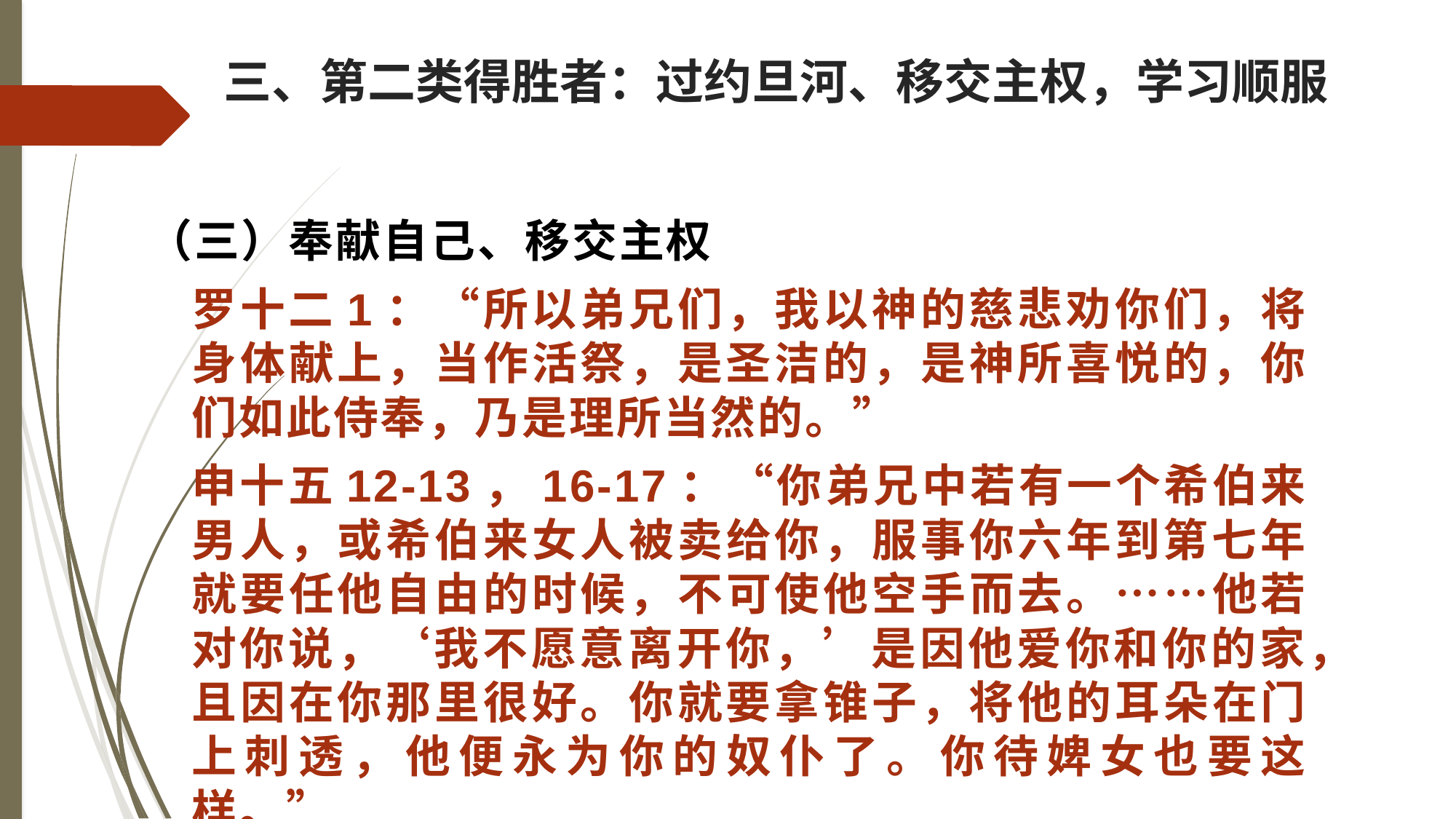

# 三、第二类得胜者：过约旦河、移交主权，学习顺服
（三）奉献自己、移交主权
罗十二1：“所以弟兄们，我以神的慈悲劝你们，将身体献上，当作活祭，是圣洁的，是神所喜悦的，你们如此侍奉，乃是理所当然的。”
申十五12-13，16-17：“你弟兄中若有一个希伯来男人，或希伯来女人被卖给你，服事你六年到第七年就要任他自由的时候，不可使他空手而去。……他若对你说，‘我不愿意离开你，’是因他爱你和你的家，且因在你那里很好。你就要拿锥子，将他的耳朵在门上刺透，他便永为你的奴仆了。你待婢女也要这样。”